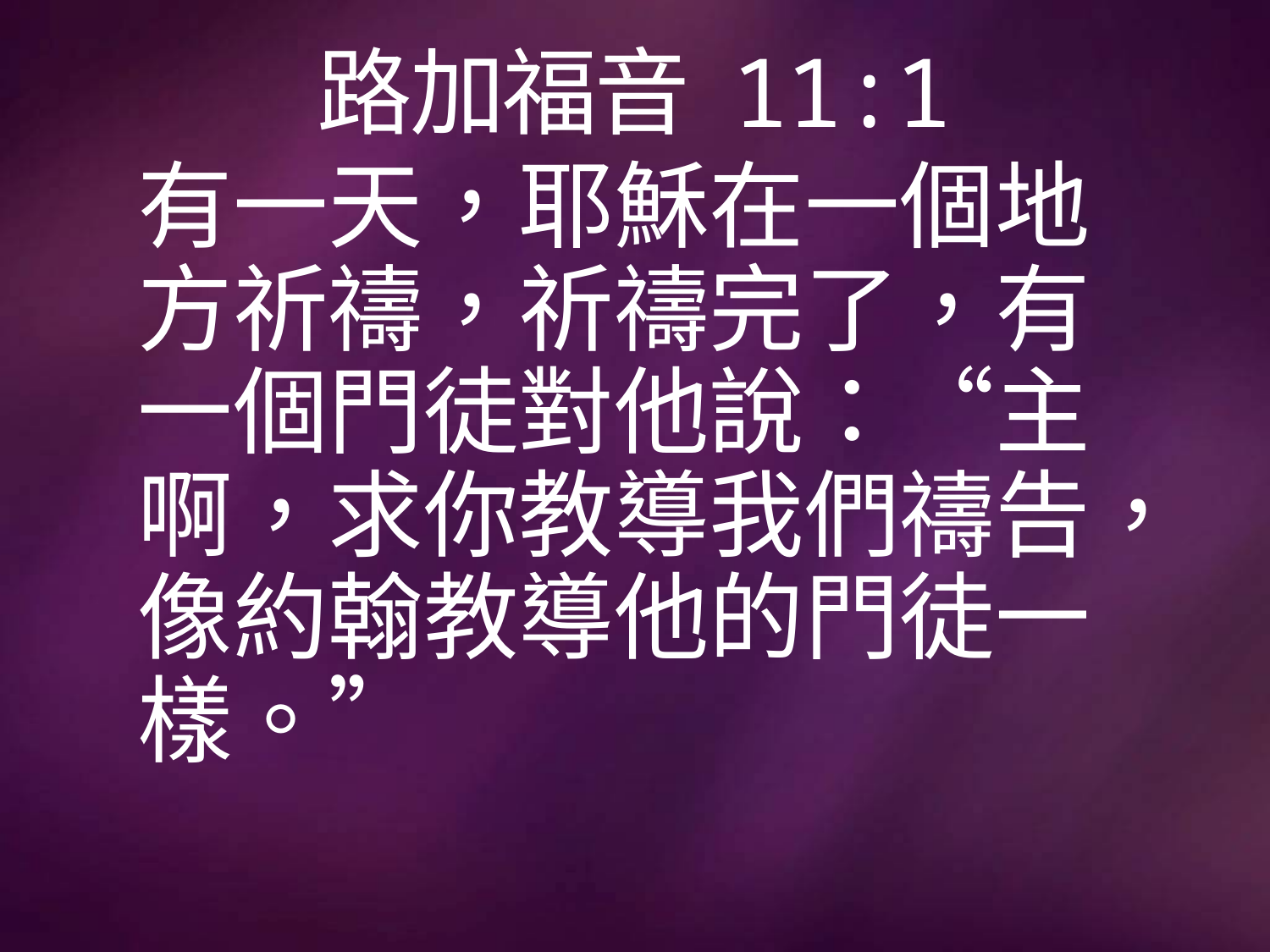

# 路加福音 11:1
有一天，耶穌在一個地方祈禱，祈禱完了，有一個門徒對他說：“主啊，求你教導我們禱告，像約翰教導他的門徒一樣。”